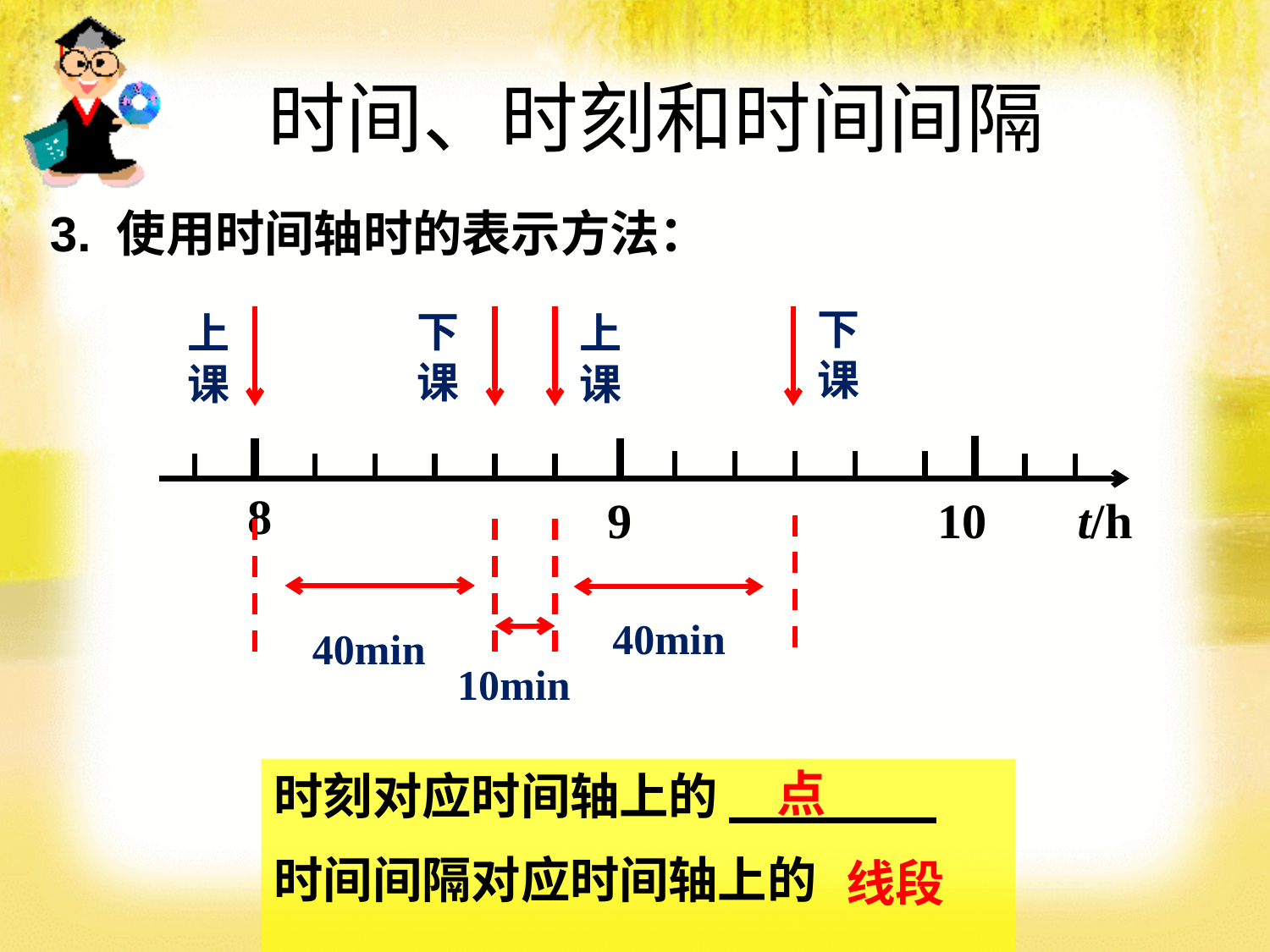

# 时间、时刻和时间间隔
3. 使用时间轴时的表示方法：
下课
下课
上课
上课
8
9
10
t/h
40min
40min
10min
点
时刻对应时间轴上的_______
时间间隔对应时间轴上的_______
线段